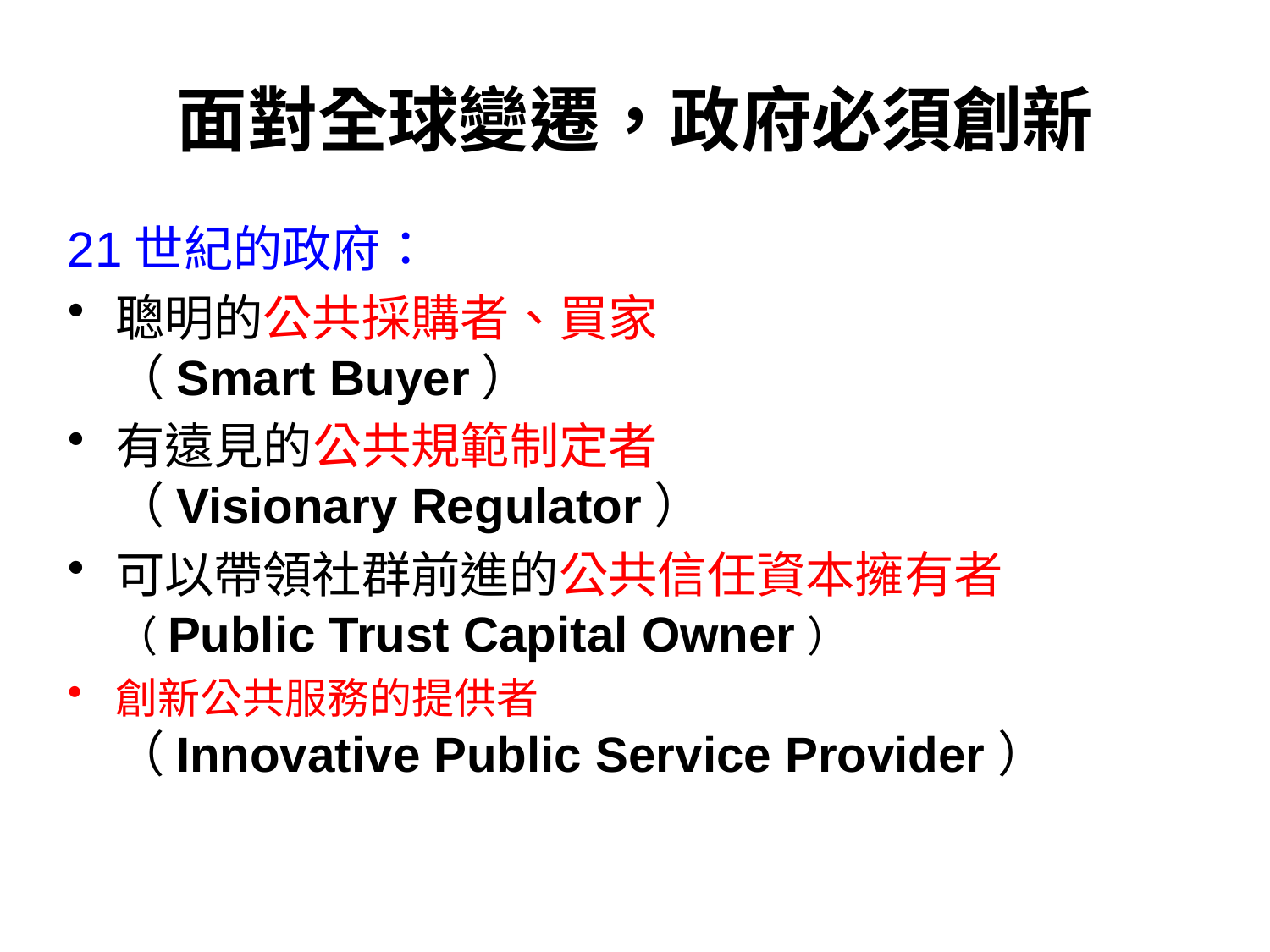

# 面對全球變遷，政府必須創新
21世紀的政府：
聰明的公共採購者、買家
（Smart Buyer）
有遠見的公共規範制定者
（Visionary Regulator）
可以帶領社群前進的公共信任資本擁有者
（Public Trust Capital Owner）
創新公共服務的提供者
（Innovative Public Service Provider）